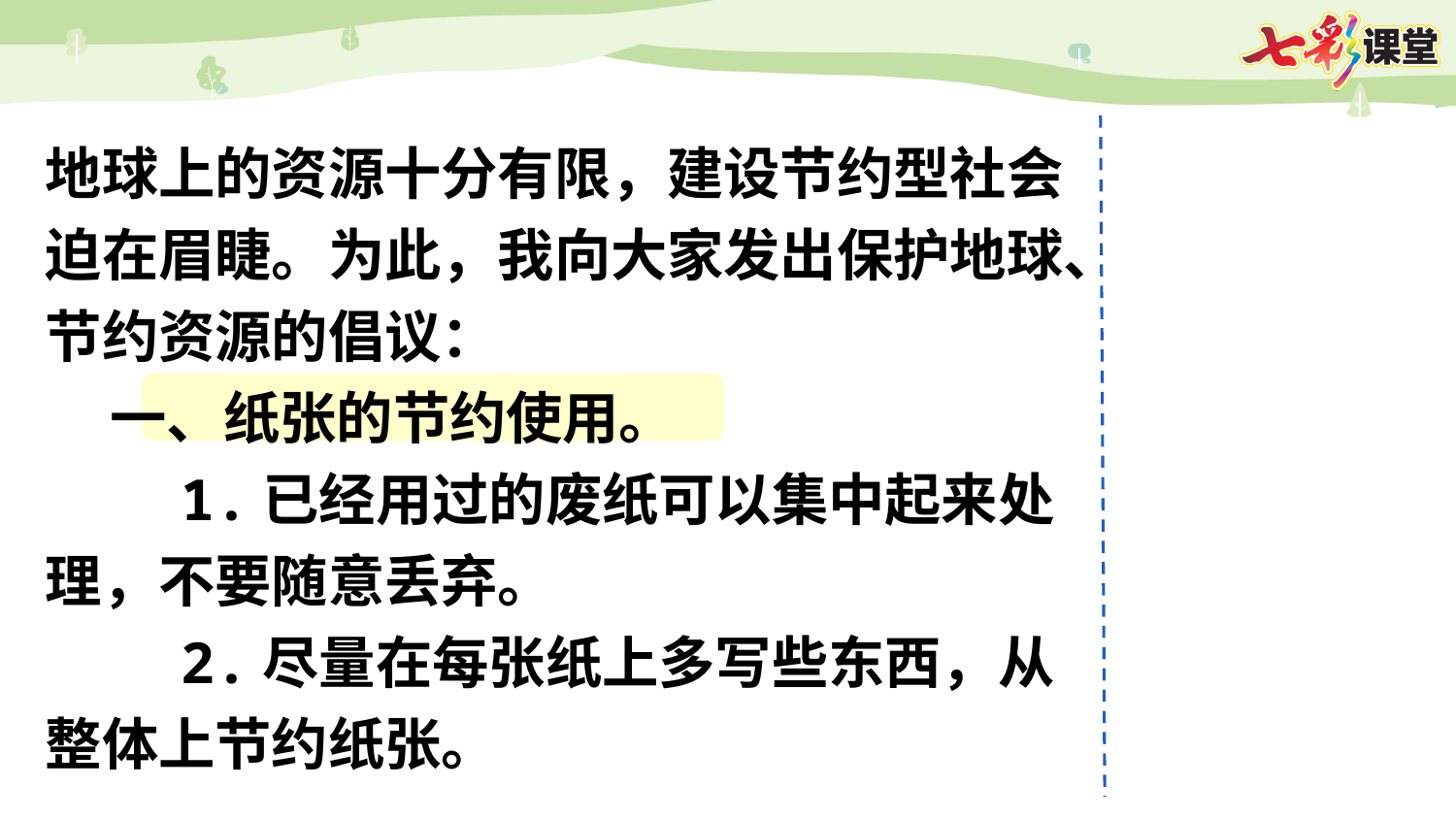

地球上的资源十分有限，建设节约型社会迫在眉睫。为此，我向大家发出保护地球、节约资源的倡议：
    一、纸张的节约使用。
    1.已经用过的废纸可以集中起来处理，不要随意丢弃。
    2.尽量在每张纸上多写些东西，从整体上节约纸张。